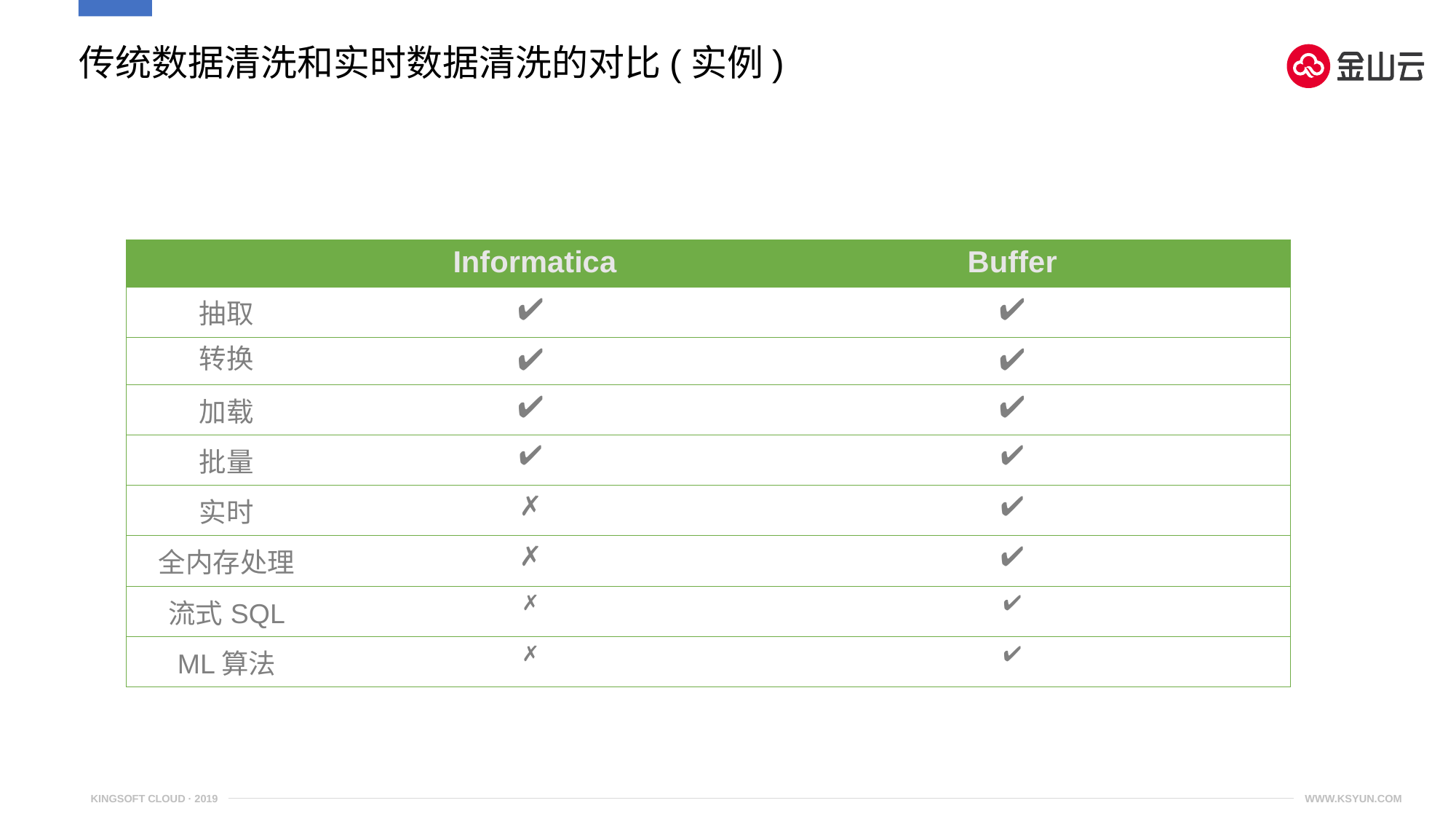

# 传统数据清洗和实时数据清洗的对比(实例)
|  | Informatica | Buffer |
| --- | --- | --- |
| 抽取 | ✔ | ✔ |
| 转换 | ✔ | ✔ |
| 加载 | ✔ | ✔ |
| 批量 | ✔ | ✔ |
| 实时 | ✗ | ✔ |
| 全内存处理 | ✗ | ✔ |
| 流式SQL | ✗ | ✔ |
| ML算法 | ✗ | ✔ |